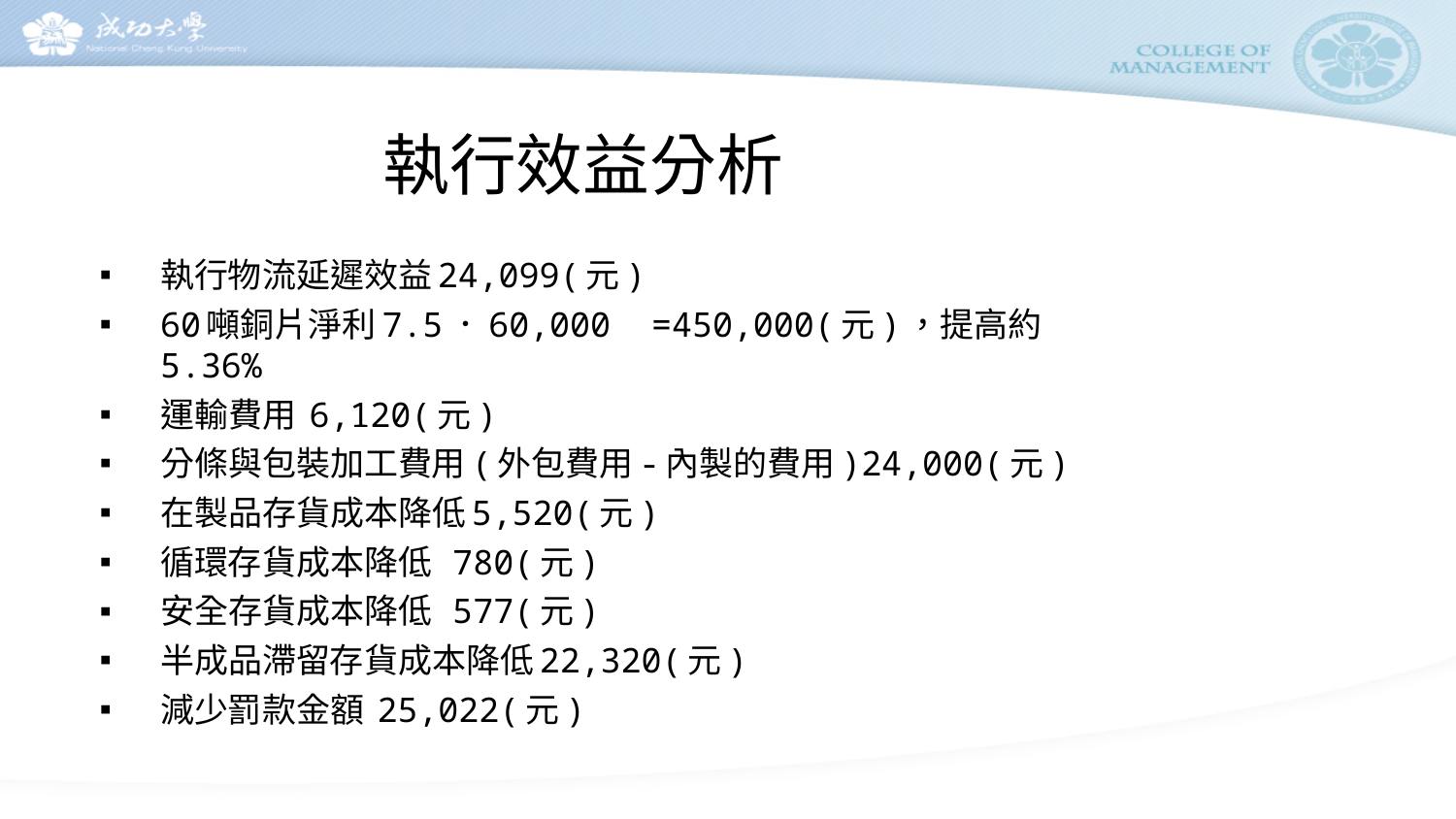

# 執行效益分析
執行物流延遲效益24,099(元)
60噸銅片淨利7.5．60,000  =450,000(元)，提高約 5.36%
運輸費用 6,120(元)
分條與包裝加工費用(外包費用-內製的費用)24,000(元)
在製品存貨成本降低5,520(元)
循環存貨成本降低  780(元)
安全存貨成本降低  577(元)
半成品滯留存貨成本降低22,320(元)
減少罰款金額 25,022(元)
25